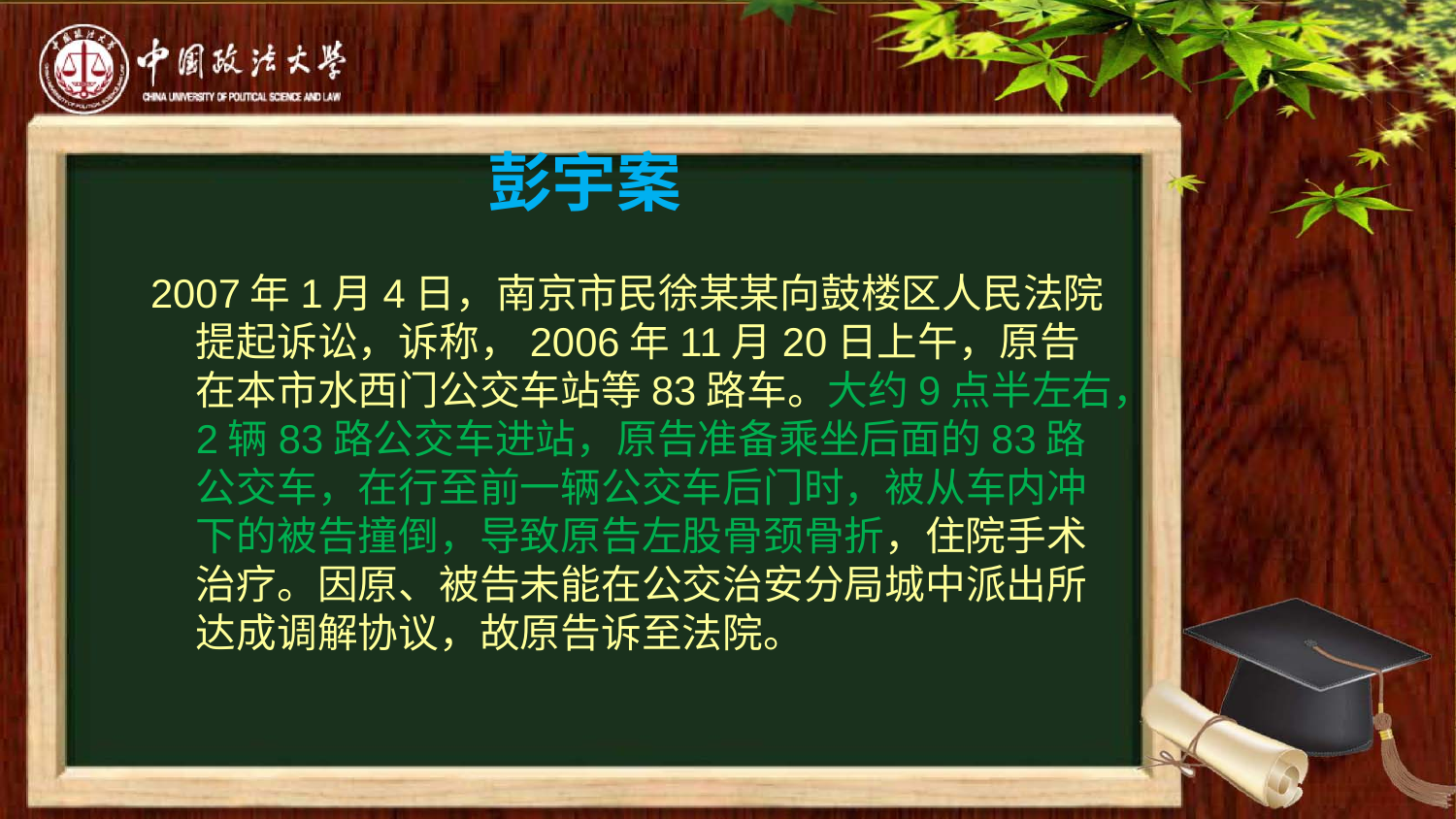

# 彭宇案
2007年1月4日，南京市民徐某某向鼓楼区人民法院提起诉讼，诉称，2006年11月20日上午，原告在本市水西门公交车站等83路车。大约9点半左右，2辆83路公交车进站，原告准备乘坐后面的83路公交车，在行至前一辆公交车后门时，被从车内冲下的被告撞倒，导致原告左股骨颈骨折，住院手术治疗。因原、被告未能在公交治安分局城中派出所达成调解协议，故原告诉至法院。